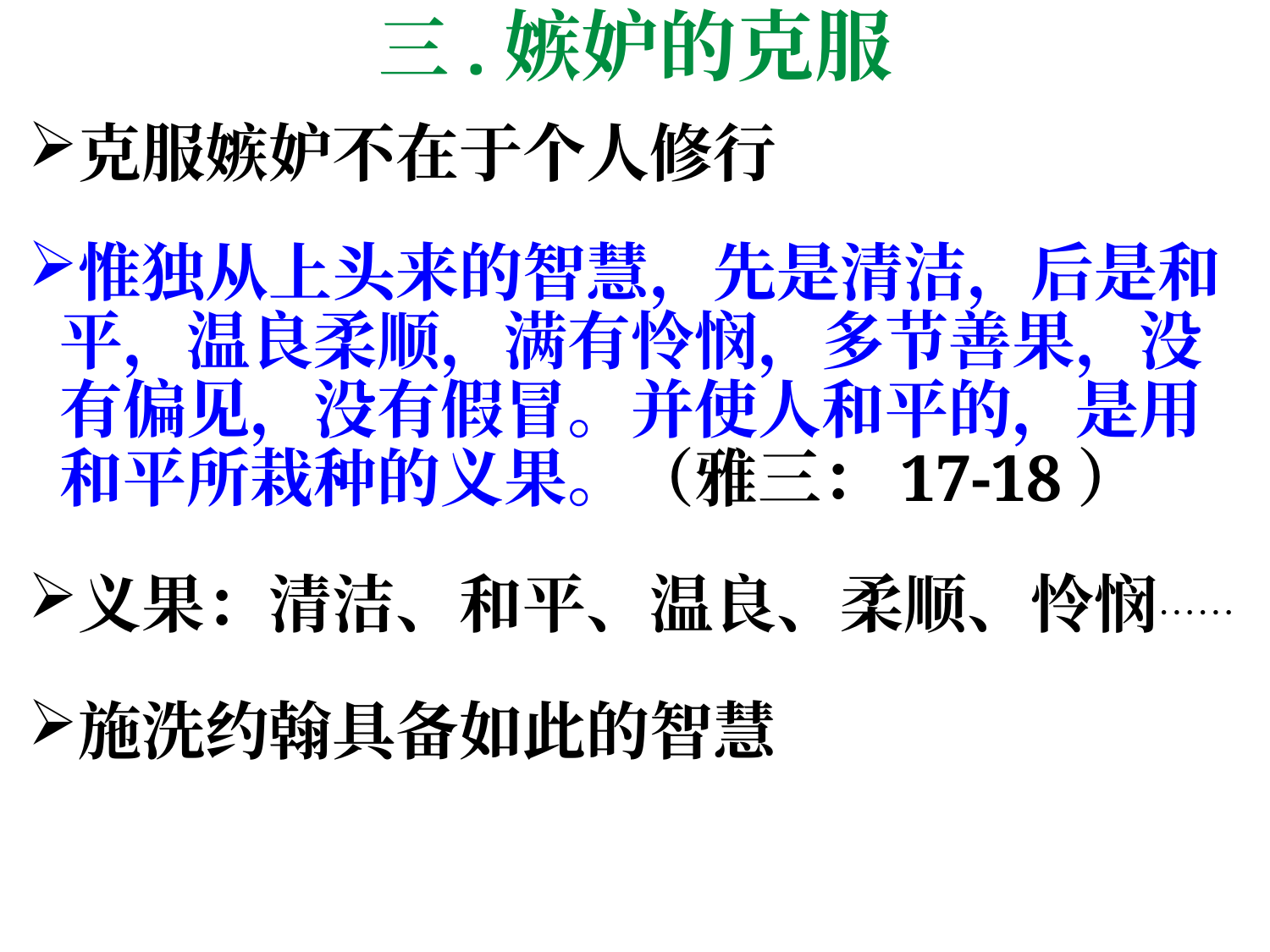

# 三.嫉妒的克服
克服嫉妒不在于个人修行

惟独从上头来的智慧，先是清洁，后是和平，温良柔顺，满有怜悯，多节善果，没有偏见，没有假冒。并使人和平的，是用和平所栽种的义果。（雅三：17-18）

义果：清洁、和平、温良、柔顺、怜悯……

施洗约翰具备如此的智慧